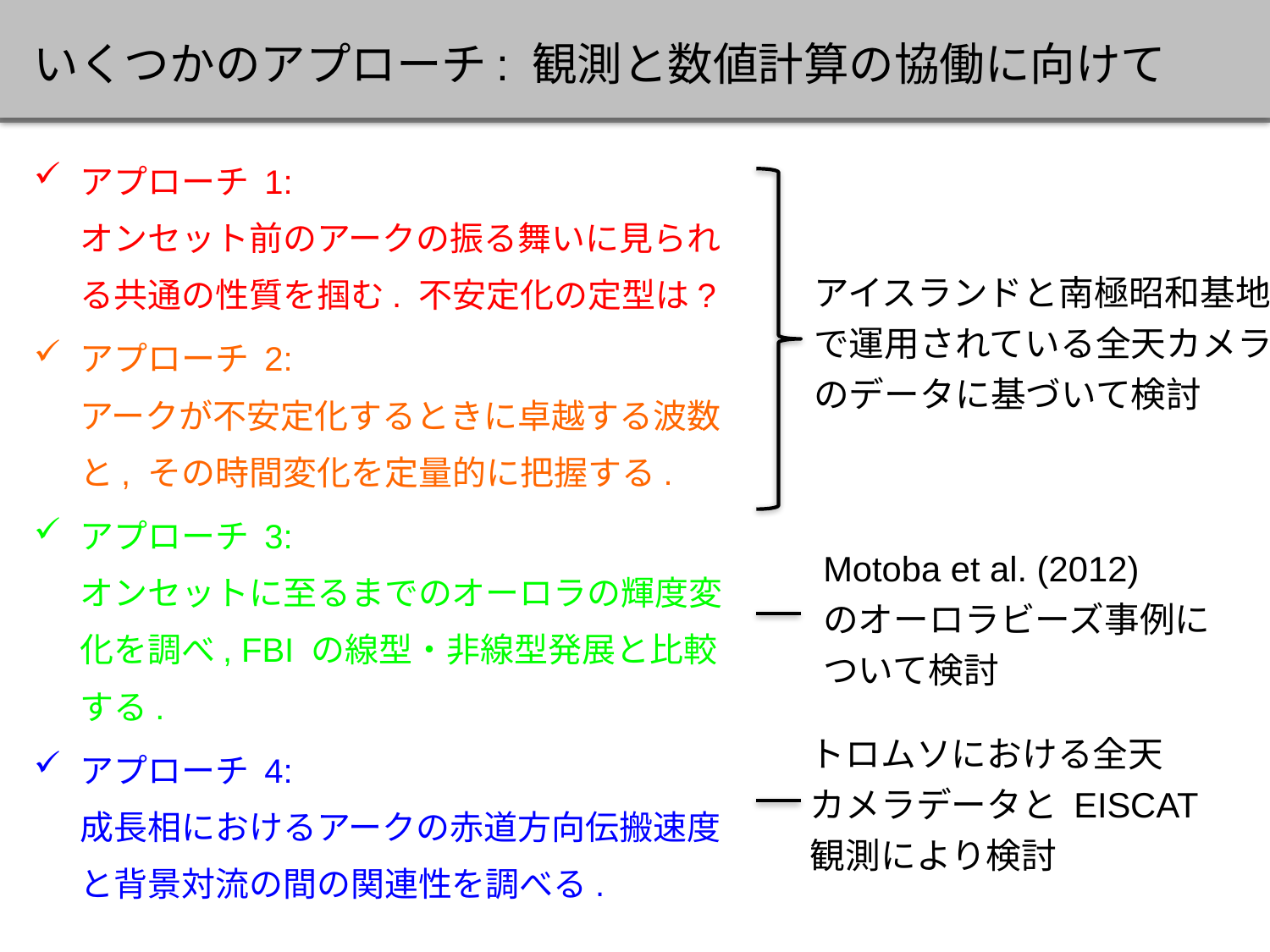

# いくつかのアプローチ: 観測と数値計算の協働に向けて
アプローチ 1:
オンセット前のアークの振る舞いに見られる共通の性質を掴む. 不安定化の定型は?
アプローチ 2:
アークが不安定化するときに卓越する波数と, その時間変化を定量的に把握する.
アプローチ 3:
オンセットに至るまでのオーロラの輝度変化を調べ, FBI の線型・非線型発展と比較する.
アプローチ 4:
成長相におけるアークの赤道方向伝搬速度と背景対流の間の関連性を調べる.

アイスランドと南極昭和基地
で運用されている全天カメラ
のデータに基づいて検討
Motoba et al. (2012)
のオーロラビーズ事例に
ついて検討
トロムソにおける全天
カメラデータと EISCAT
観測により検討